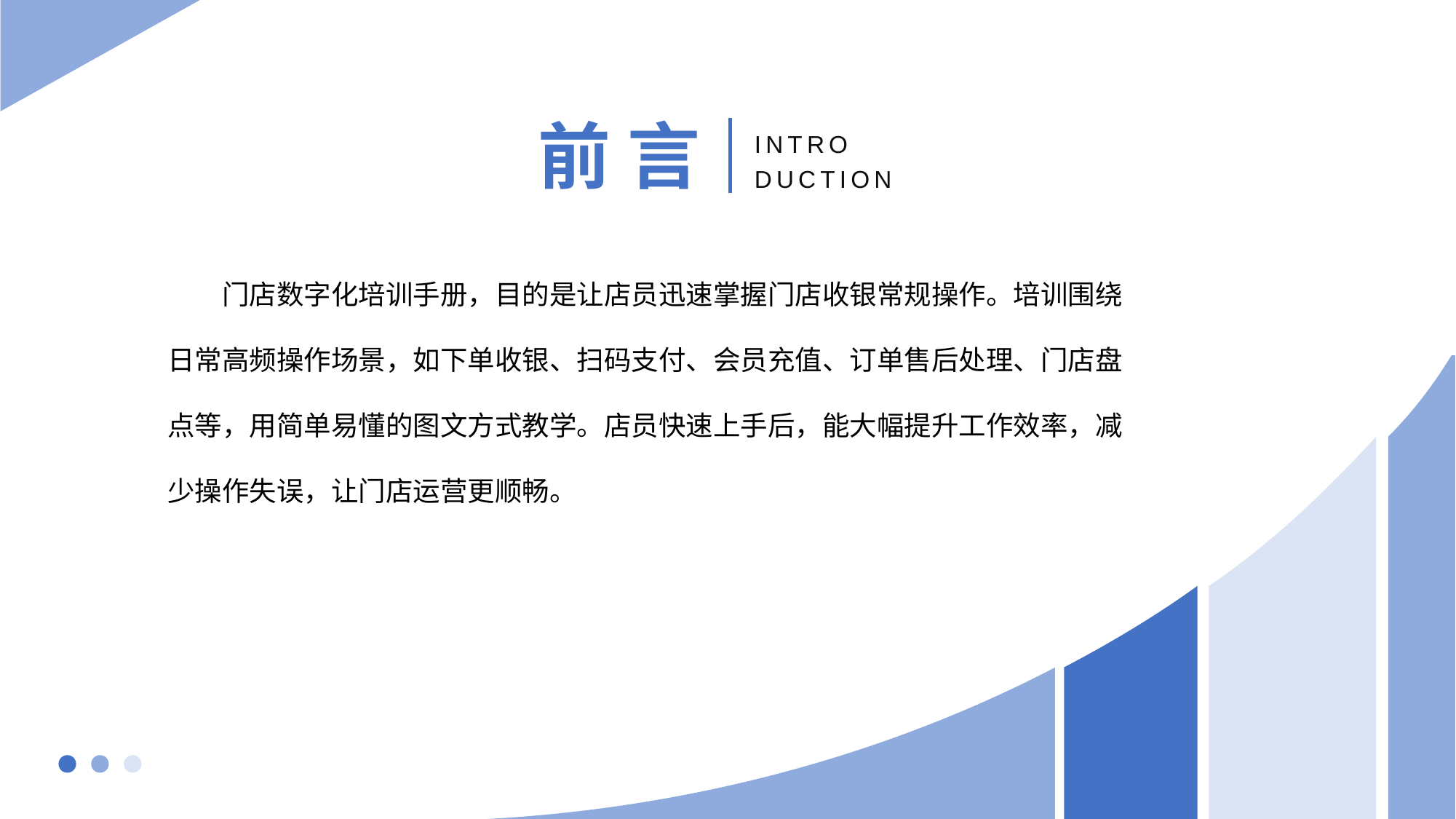

前 言
INTRO
DUCTION
门店数字化培训手册，目的是让店员迅速掌握门店收银常规操作。培训围绕日常高频操作场景，如下单收银、扫码支付、会员充值、订单售后处理、门店盘点等，用简单易懂的图文方式教学。店员快速上手后，能大幅提升工作效率，减少操作失误，让门店运营更顺畅。